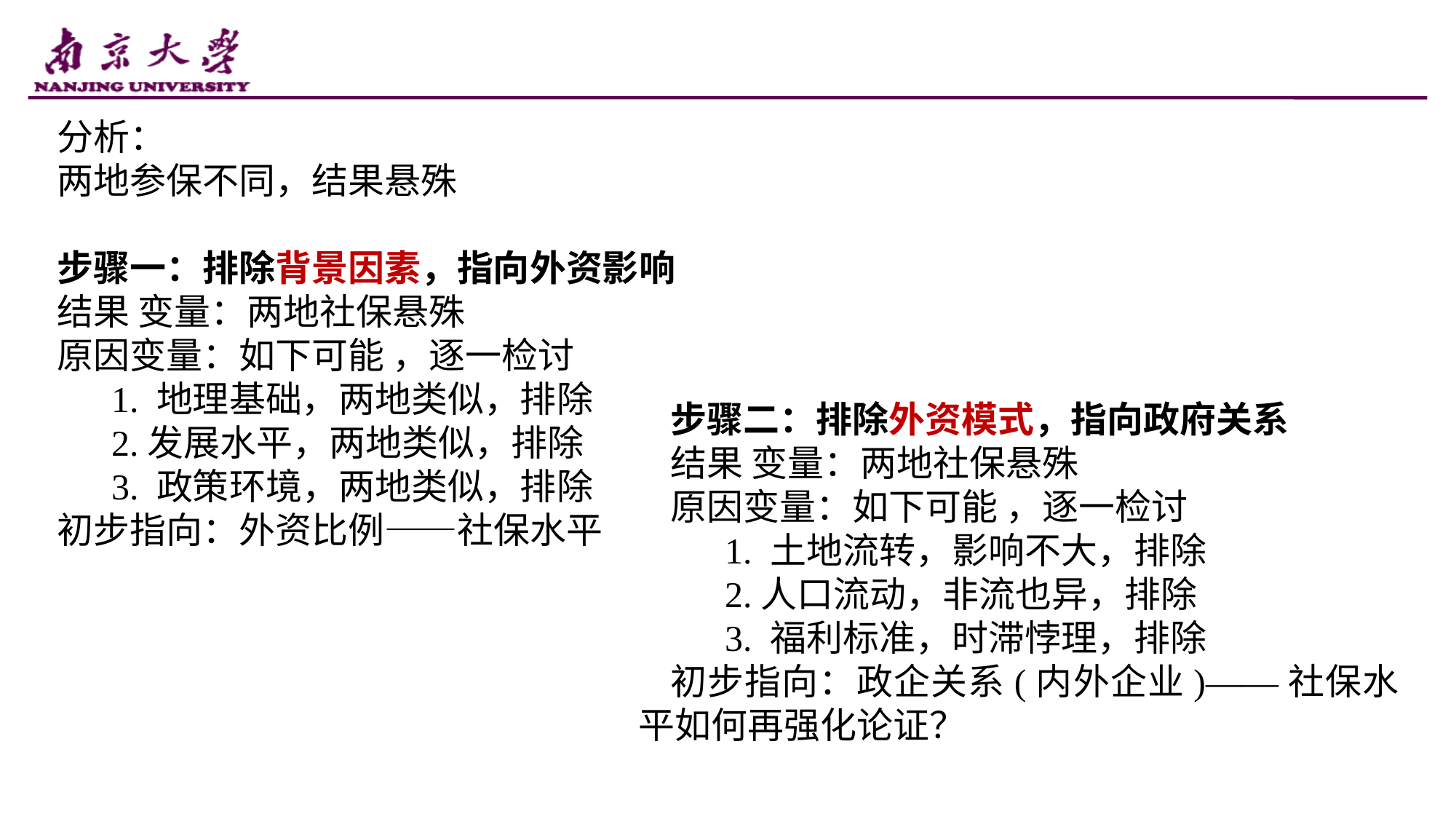

分析：
两地参保不同，结果悬殊

步骤一：排除背景因素，指向外资影响
结果 变量：两地社保悬殊
原因变量：如下可能 ，逐一检讨
      1. 地理基础，两地类似，排除
      2.发展水平，两地类似，排除
      3. 政策环境，两地类似，排除
初步指向：外资比例——社保水平
步骤二：排除外资模式，指向政府关系
结果 变量：两地社保悬殊
原因变量：如下可能 ，逐一检讨
      1. 土地流转，影响不大，排除
      2.人口流动，非流也异，排除
      3. 福利标准，时滞悖理，排除
初步指向：政企关系(内外企业)——社保水平如何再强化论证？